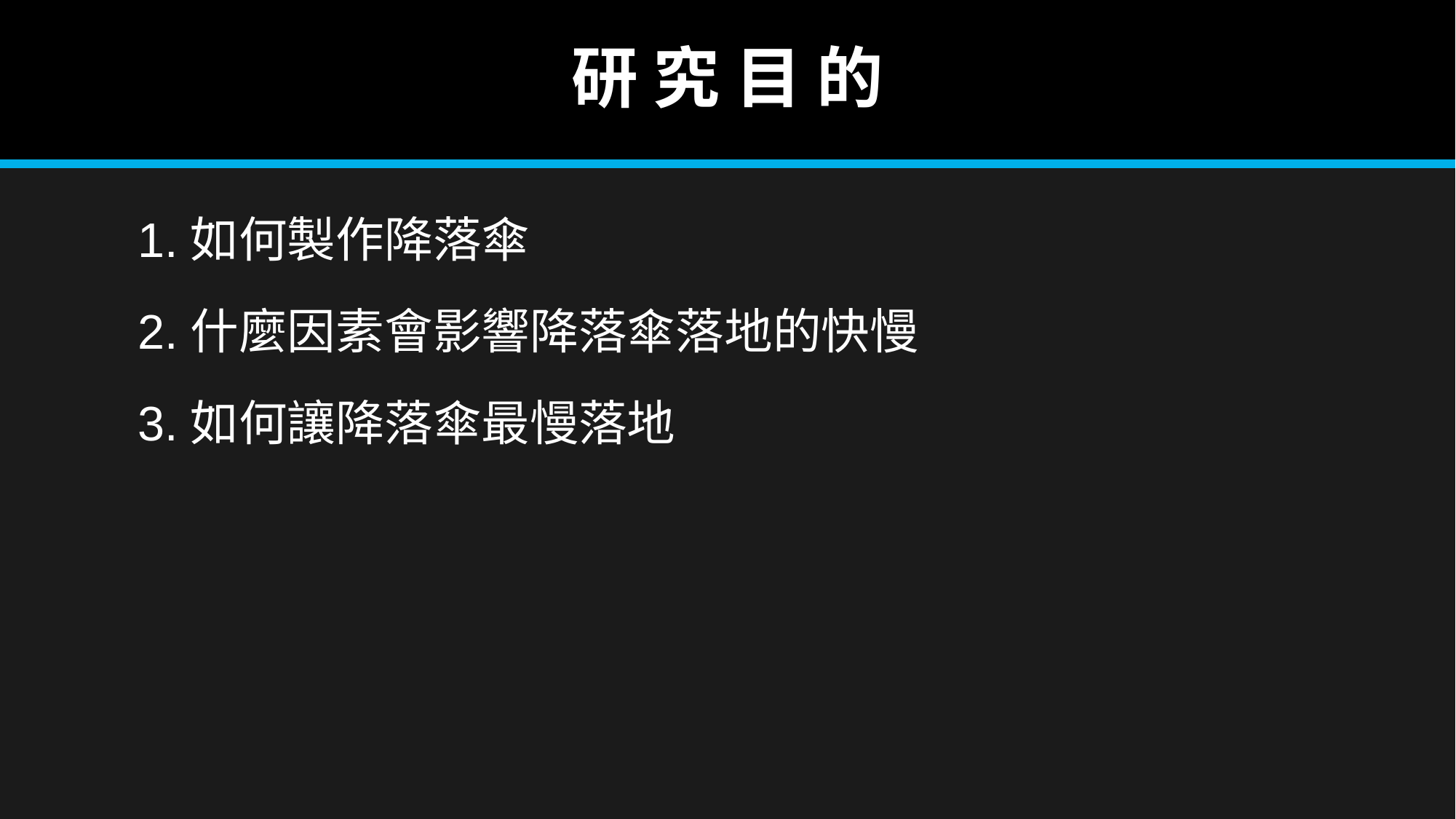

# 研 究 目 的
1.如何製作降落傘
2.什麼因素會影響降落傘落地的快慢
3.如何讓降落傘最慢落地